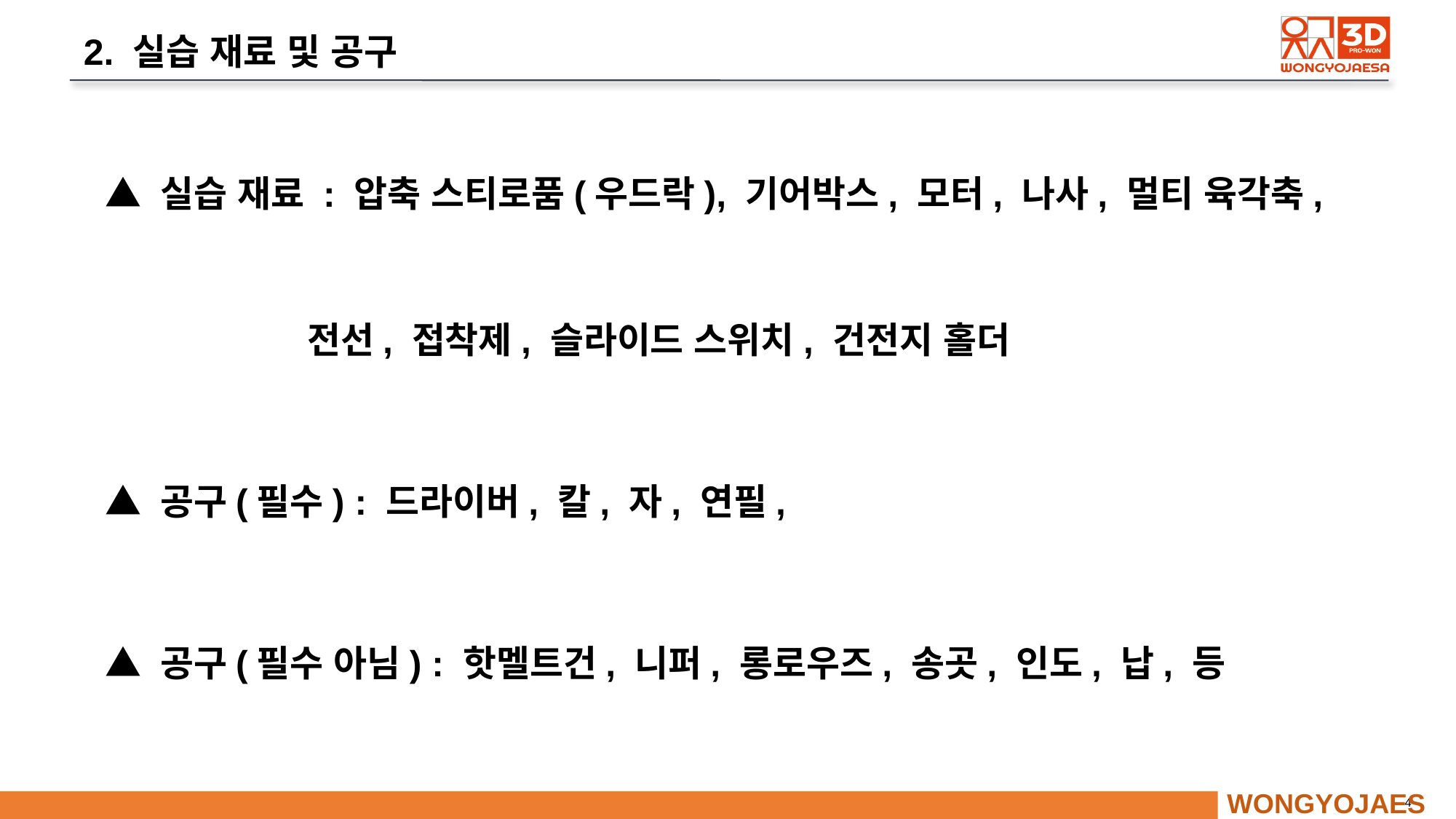

# 2. 실습 재료 및 공구

▲ 실습 재료 : 압축 스티로품(우드락), 기어박스, 모터, 나사, 멀티 육각축,
                   전선, 접착제, 슬라이드 스위치, 건전지 홀더

▲ 공구(필수) : 드라이버, 칼, 자, 연필,

▲ 공구(필수 아님) : 핫멜트건, 니퍼, 롱로우즈, 송곳, 인도, 납, 등
WONGYOJAESA